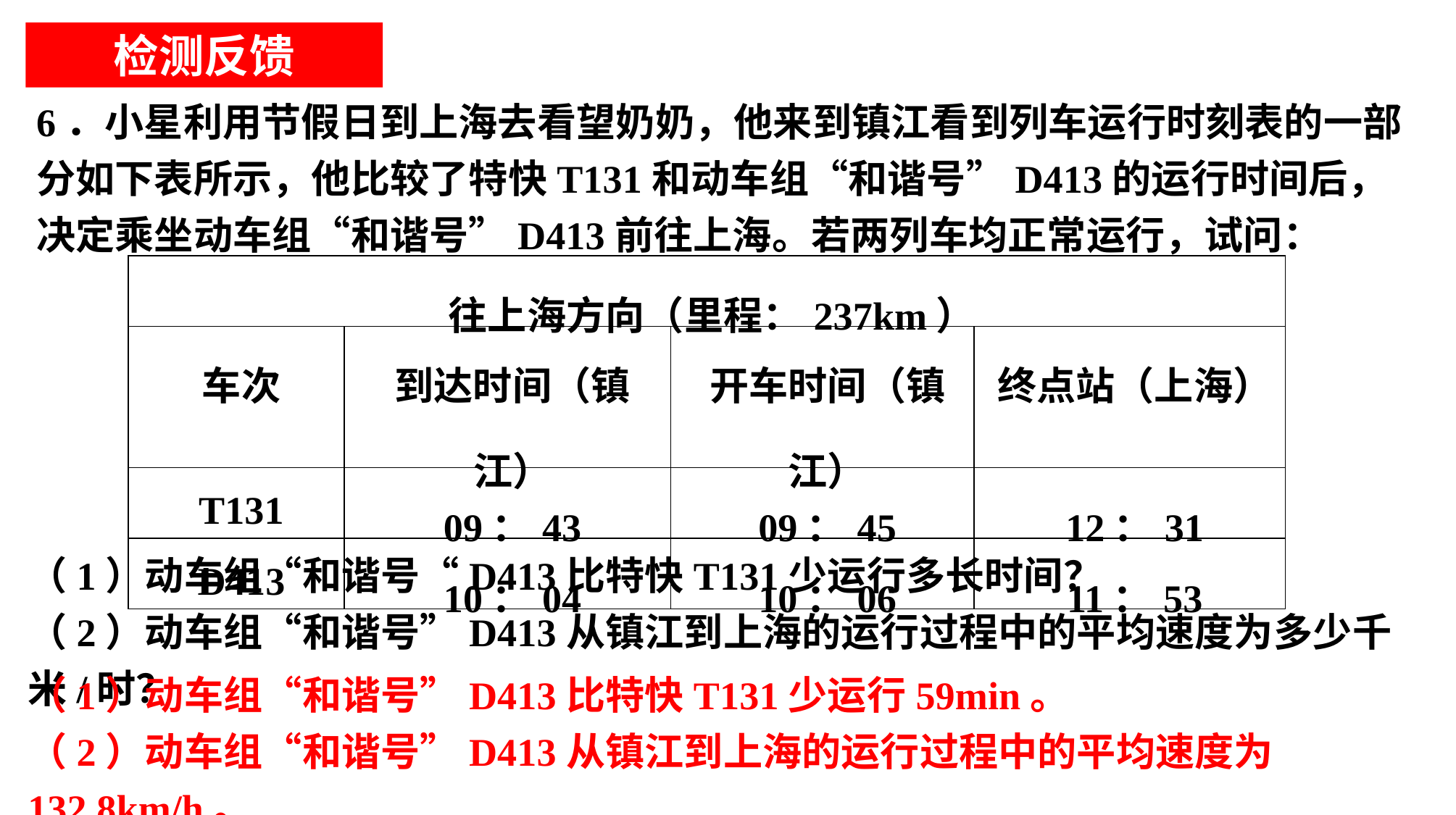

检测反馈
6．小星利用节假日到上海去看望奶奶，他来到镇江看到列车运行时刻表的一部分如下表所示，他比较了特快T131和动车组“和谐号”D413的运行时间后，决定乘坐动车组“和谐号”D413前往上海。若两列车均正常运行，试问：
| 往上海方向（里程：237km） |  |  |  |
| --- | --- | --- | --- |
| 车次 | 到达时间（镇江） | 开车时间（镇江） | 终点站（上海） |
| T131 | 09：43 | 09：45 | 12：31 |
| D413 | 10：04 | 10：06 | 11：53 |
（1）动车组“和谐号“D413比特快T131少运行多长时间？
（2）动车组“和谐号”D413从镇江到上海的运行过程中的平均速度为多少千米/时？
（1）动车组“和谐号”D413比特快T131少运行59min。
（2）动车组“和谐号”D413从镇江到上海的运行过程中的平均速度为132.8km/h。